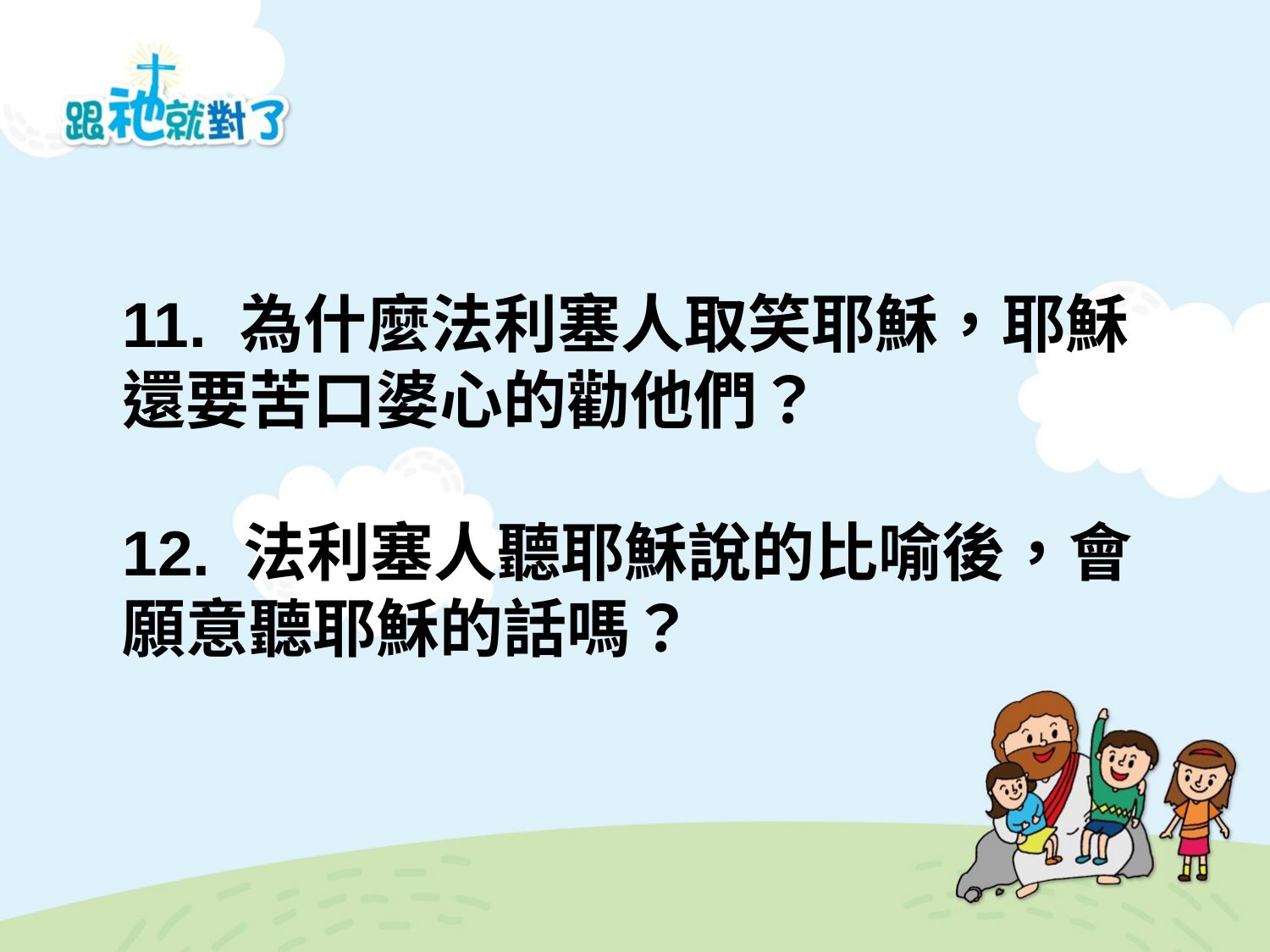

11. 為什麼法利塞人取笑耶穌，耶穌還要苦口婆心的勸他們？

12. 法利塞人聽耶穌說的比喻後，會願意聽耶穌的話嗎？